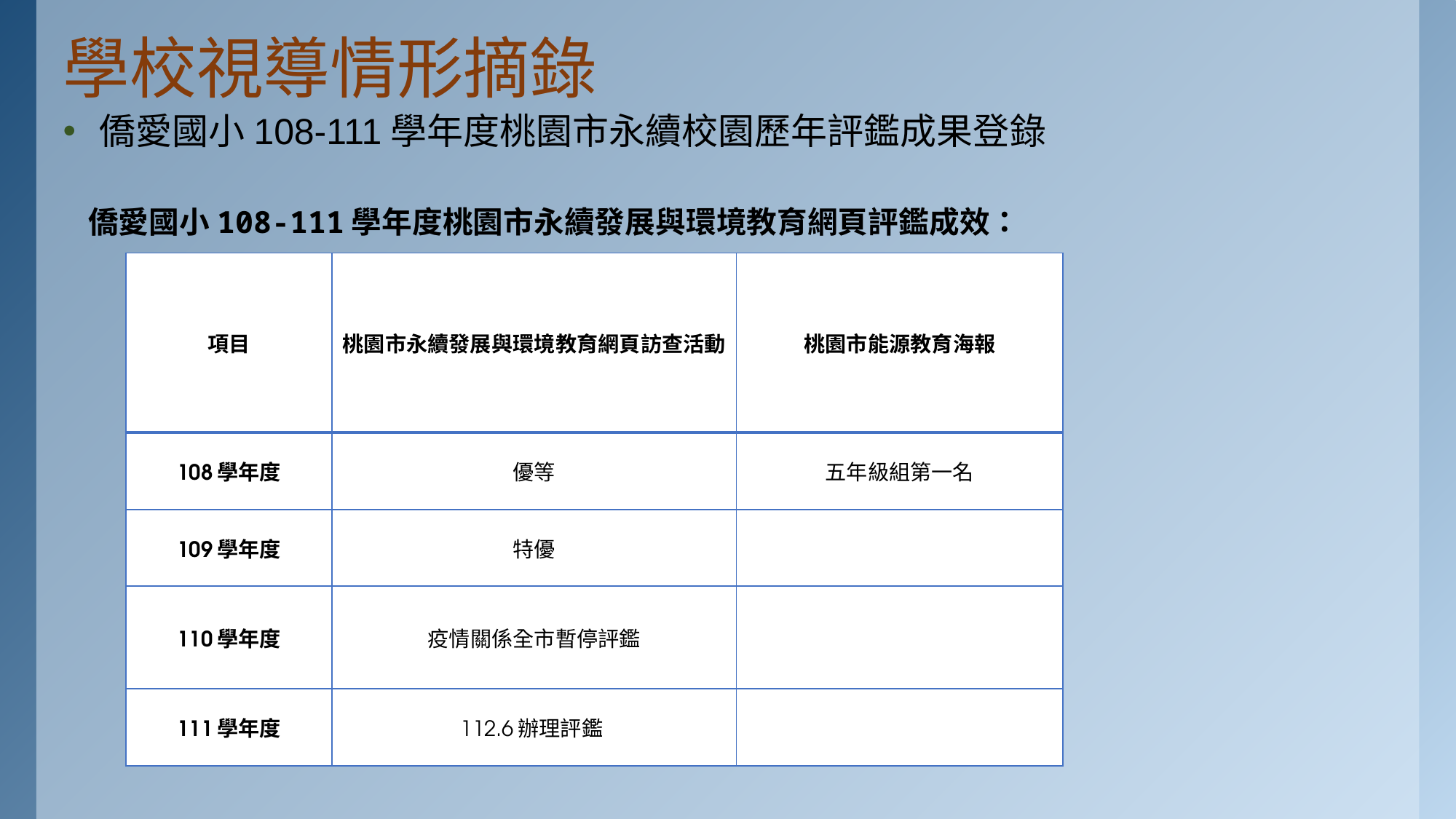

# 學校視導情形摘錄
僑愛國小108-111學年度桃園市永續校園歷年評鑑成果登錄
僑愛國小108-111學年度桃園市永續發展與環境教育網頁評鑑成效：

| 項目 | 桃園市永續發展與環境教育網頁訪查活動 | 桃園市能源教育海報 |
| --- | --- | --- |
| 108學年度 | 優等 | 五年級組第一名 |
| 109學年度 | 特優 |  |
| 110學年度 | 疫情關係全市暫停評鑑 |  |
| 111學年度 | 112.6辦理評鑑 |  |